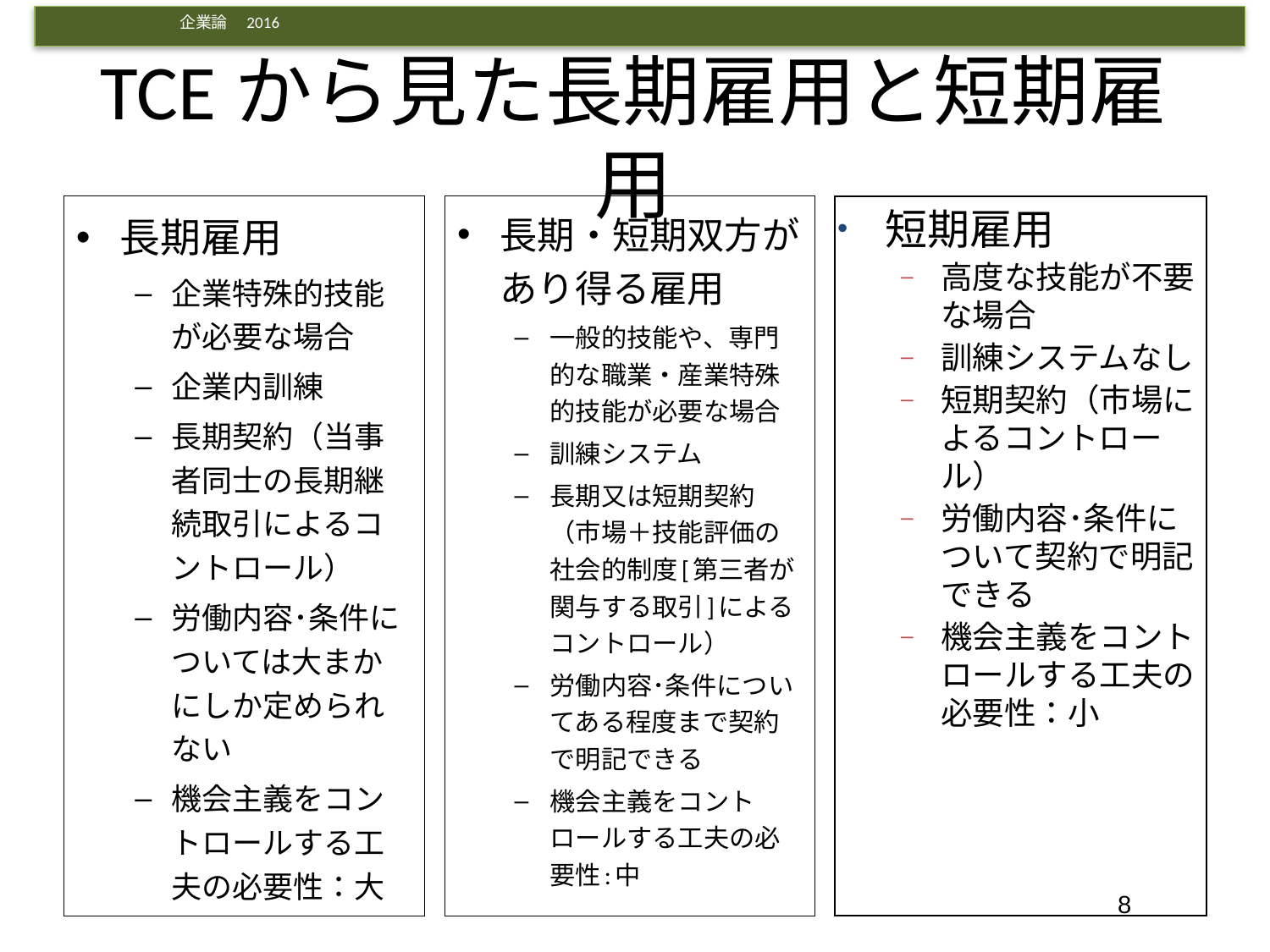

# TCEから見た長期雇用と短期雇用
長期雇用
企業特殊的技能が必要な場合
企業内訓練
長期契約（当事者同士の長期継続取引によるコントロール）
労働内容･条件については大まかにしか定められない
機会主義をコントロールする工夫の必要性：大
長期・短期双方があり得る雇用
一般的技能や、専門的な職業・産業特殊的技能が必要な場合
訓練システム
長期又は短期契約（市場＋技能評価の社会的制度[第三者が関与する取引]によるコントロール）
労働内容･条件についてある程度まで契約で明記できる
機会主義をコントロールする工夫の必要性:中
短期雇用
高度な技能が不要な場合
訓練システムなし
短期契約（市場によるコントロール）
労働内容･条件について契約で明記できる
機会主義をコントロールする工夫の必要性：小
8